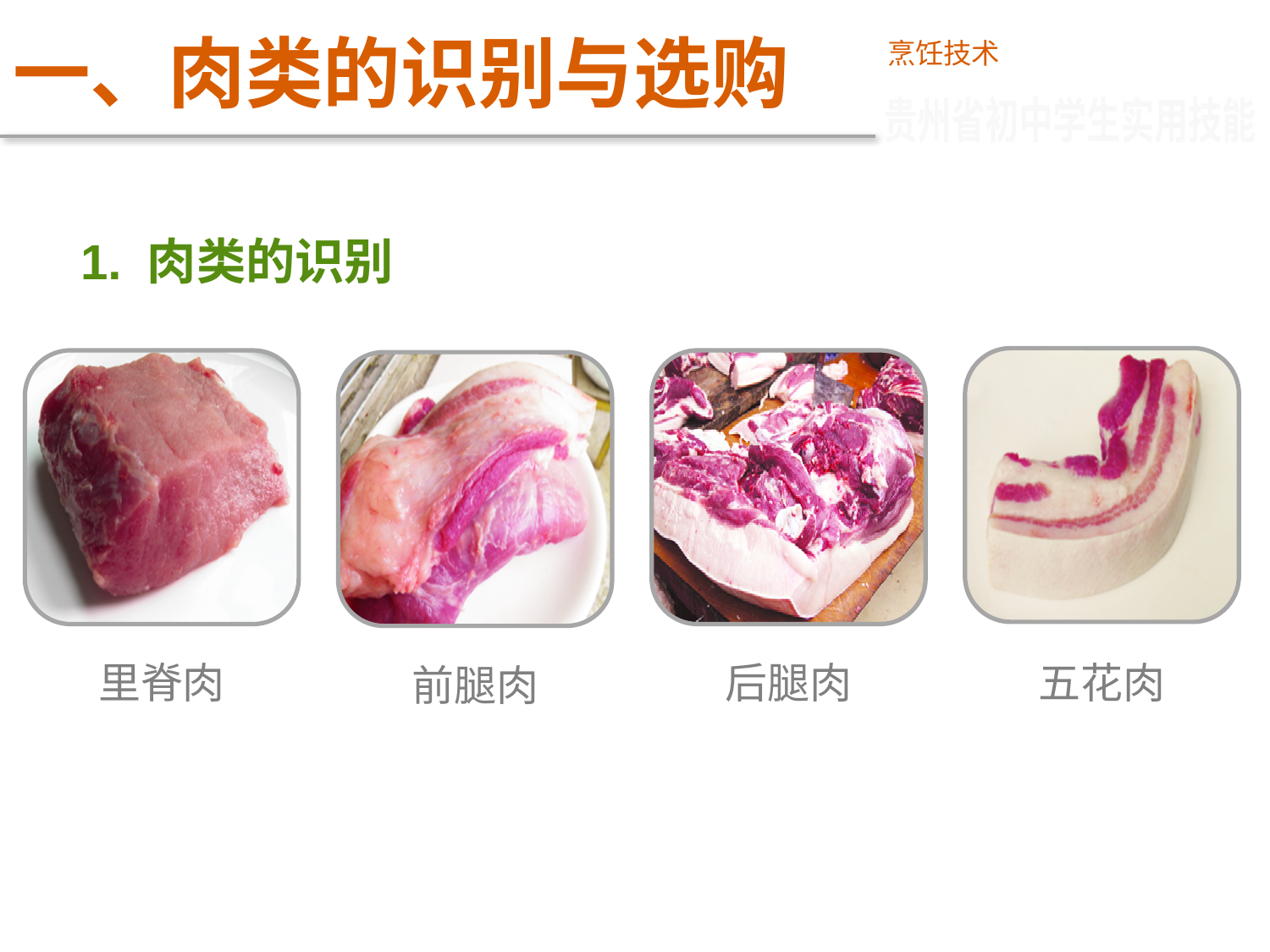

# 一、肉类的识别与选购
烹饪技术
贵州省初中学生实用技能
1. 肉类的识别

里脊肉
后腿肉
五花肉
前腿肉